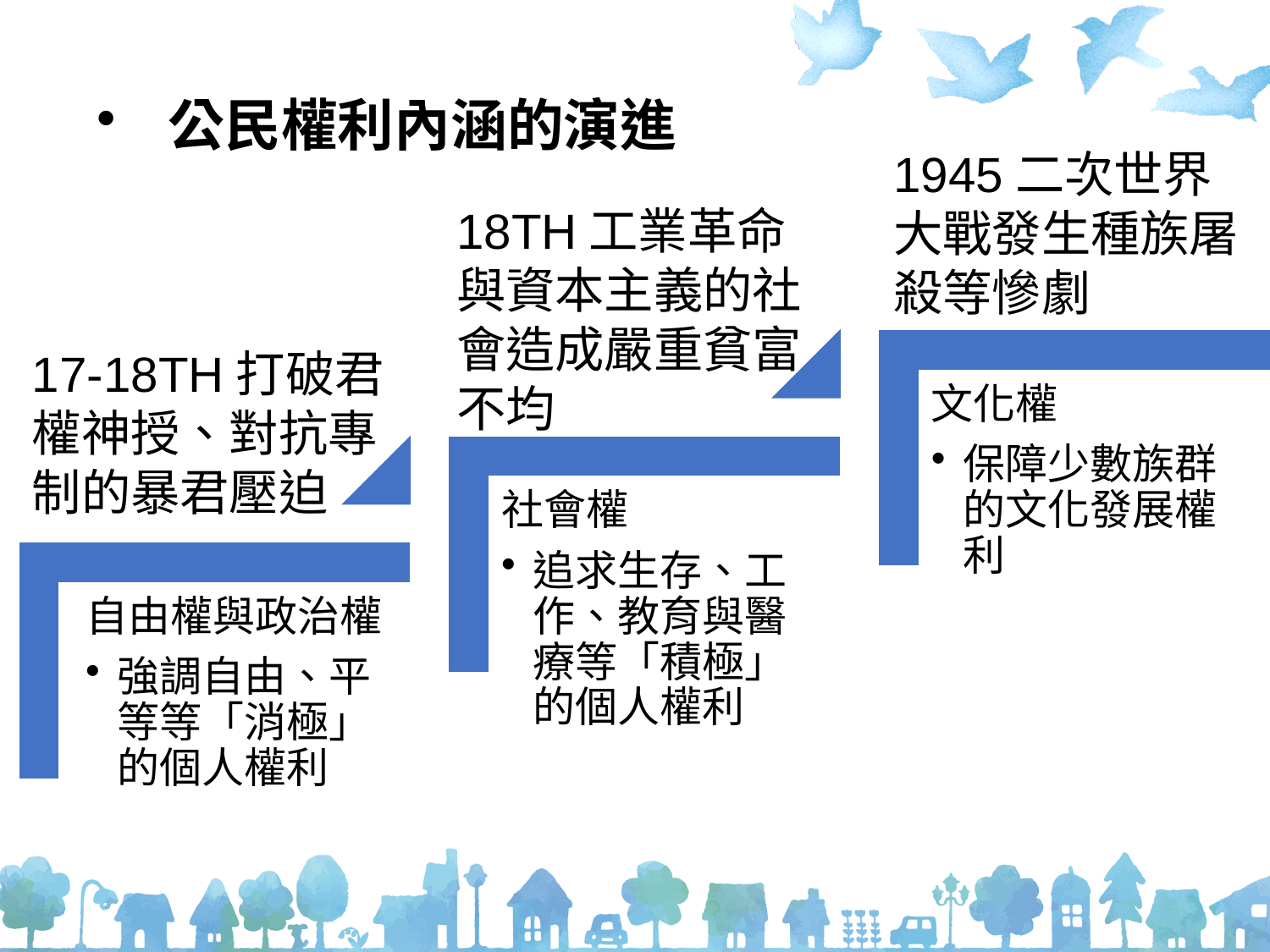

# 公民權利內涵的演進
1945二次世界大戰發生種族屠殺等慘劇
18TH工業革命與資本主義的社會造成嚴重貧富不均
自由權與政治權
強調自由、平等等「消極」的個人權利
社會權
追求生存、工作、教育與醫療等「積極」的個人權利
文化權
保障少數族群的文化發展權利
17-18TH打破君權神授、對抗專制的暴君壓迫